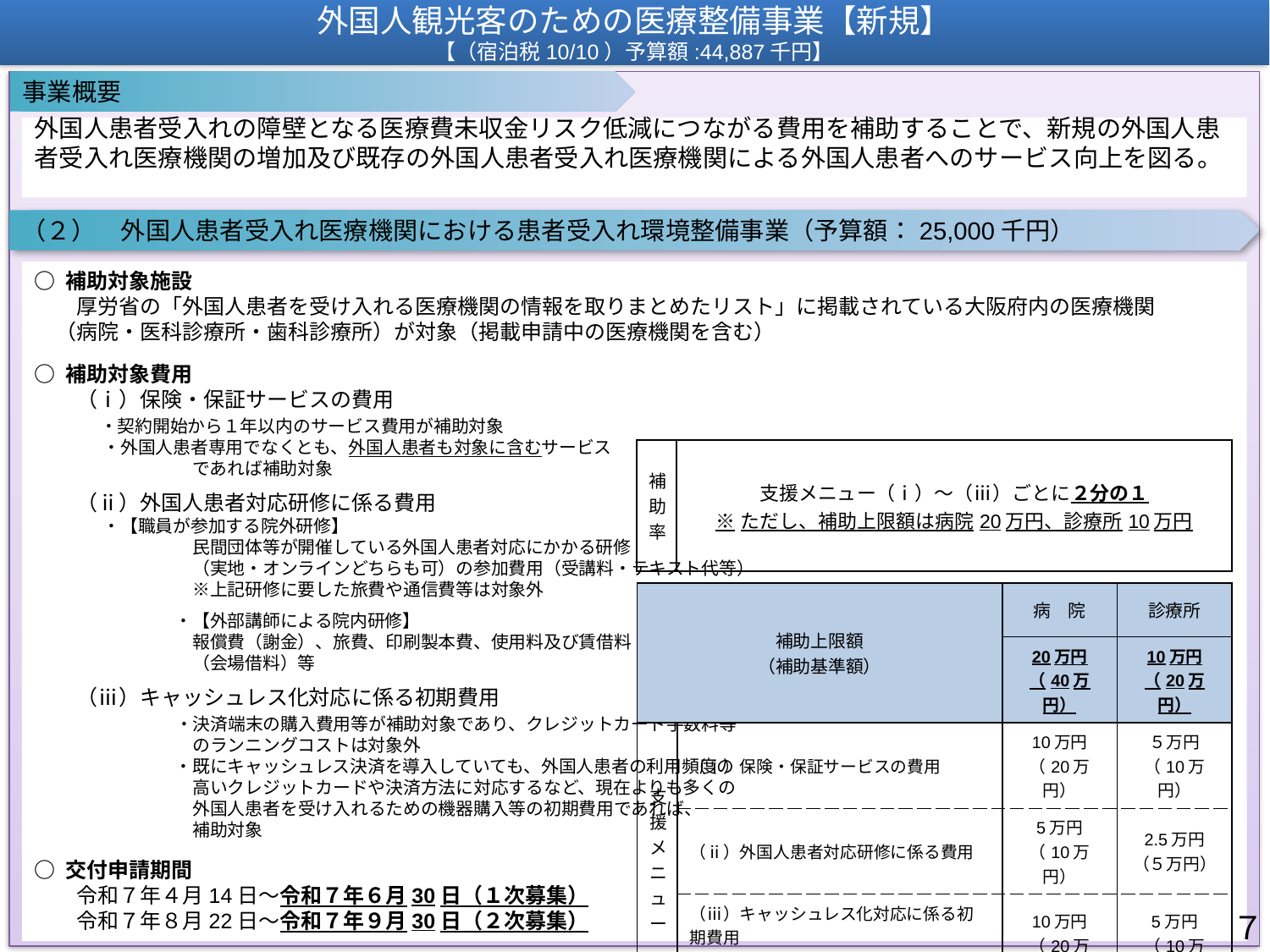

外国人観光客のための医療整備事業【新規】
【（宿泊税10/10）予算額:44,887千円】

事業概要
外国人患者受入れの障壁となる医療費未収金リスク低減につながる費用を補助することで、新規の外国人患者受入れ医療機関の増加及び既存の外国人患者受入れ医療機関による外国人患者へのサービス向上を図る。
（２）　外国人患者受入れ医療機関における患者受入れ環境整備事業（予算額：25,000千円）
○ 補助対象施設
　　厚労省の「外国人患者を受け入れる医療機関の情報を取りまとめたリスト」に掲載されている大阪府内の医療機関
　（病院・医科診療所・歯科診療所）が対象（掲載申請中の医療機関を含む）

○ 補助対象費用
　　（ⅰ）保険・保証サービスの費用
             ・契約開始から１年以内のサービス費用が補助対象
                ・外国人患者専用でなくとも、外国人患者も対象に含むサービス
　　　　　　　　　であれば補助対象

　　（ⅱ）外国人患者対応研修に係る費用
                ・【職員が参加する院外研修】
　　　　　　　　　民間団体等が開催している外国人患者対応にかかる研修
　　　　　　　　　（実地・オンラインどちらも可）の参加費用（受講料・テキスト代等）
　　　　　　　　　※上記研修に要した旅費や通信費等は対象外

　　　　　　　　・【外部講師による院内研修】
　　　　　　　　　報償費（謝金）、旅費、印刷製本費、使用料及び賃借料
　　　　　　　　　（会場借料）等

　　（ⅲ）キャッシュレス化対応に係る初期費用
　　　　　　　・決済端末の購入費用等が補助対象であり、クレジットカード手数料等
　　　　　　　　　のランニングコストは対象外
　　　　　　　　・既にキャッシュレス決済を導入していても、外国人患者の利用頻度の
　　　　　　　　　高いクレジットカードや決済方法に対応するなど、現在よりも多くの
　　　　　　　　　外国人患者を受け入れるための機器購入等の初期費用であれば、
　　　　　　　　　補助対象

○ 交付申請期間
　　令和７年４月14日～令和７年６月30日（１次募集）
　　令和７年８月22日～令和７年９月30日（２次募集）

| 補助率 | 支援メニュー（ⅰ）～（ⅲ）ごとに２分の１ ※ただし、補助上限額は病院20万円、診療所10万円 |
| --- | --- |
| 補助上限額 （補助基準額） | 補助上限額 | 病　院 | 診療所 |
| --- | --- | --- | --- |
|  |  | 20万円 （40万円） | 10万円 （20万円） |
| 支援メニュー | （ⅰ）保険・保証サービスの費用 | 10万円 （20万円） | ５万円 （10万円） |
|  | （ⅱ）外国人患者対応研修に係る費用 | 5万円 （10万円） | 2.5万円 （５万円） |
|  | （ⅲ）キャッシュレス化対応に係る初期費用 ※クレジットカード手数料等のランニングコストは除く | 10万円 （20万円） | 5万円 （10万円） |

7
７